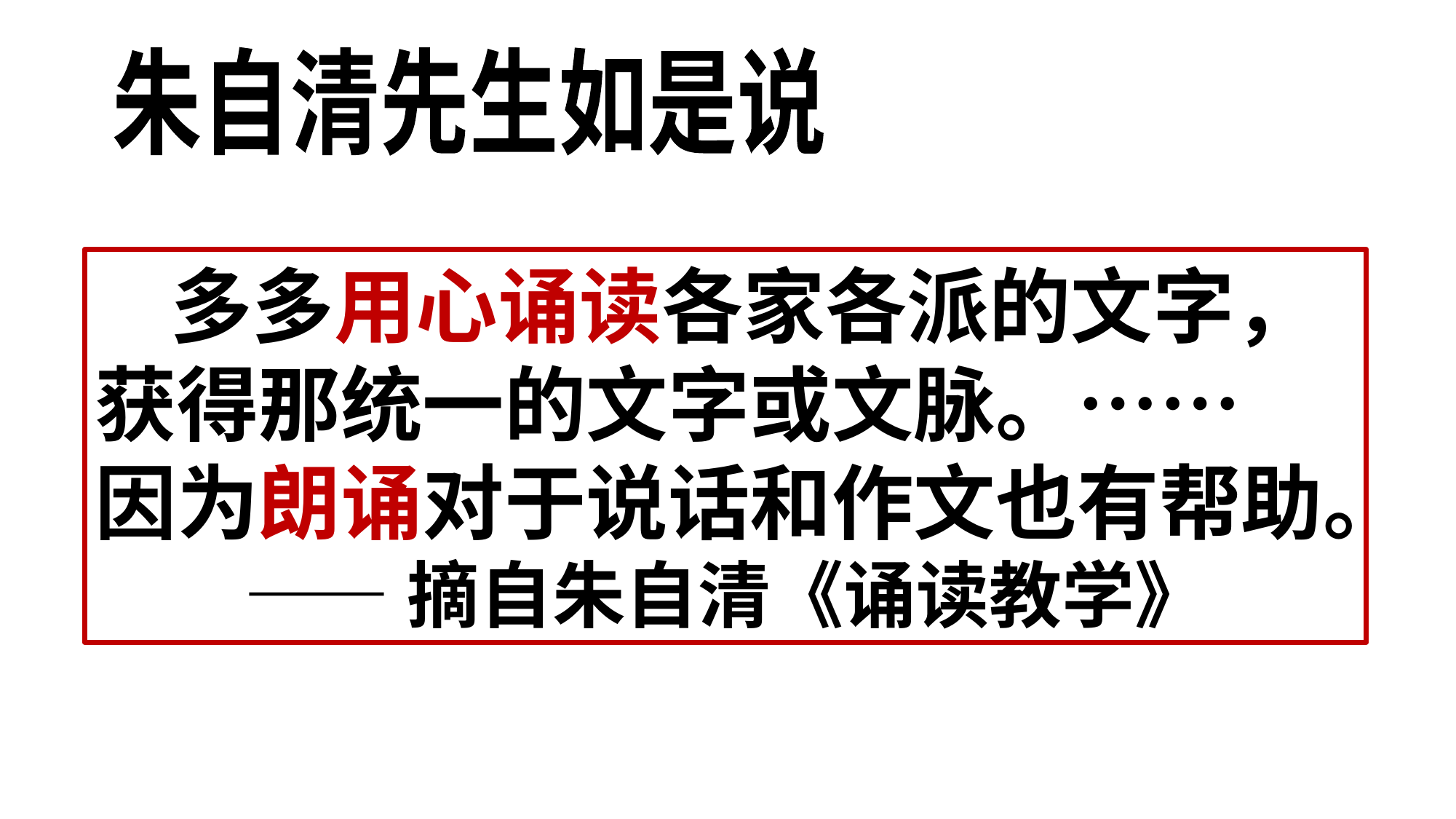

朱自清先生如是说
   多多用心诵读各家各派的文字，获得那统一的文字或文脉。……
因为朗诵对于说话和作文也有帮助。
         ——摘自朱自清《诵读教学》